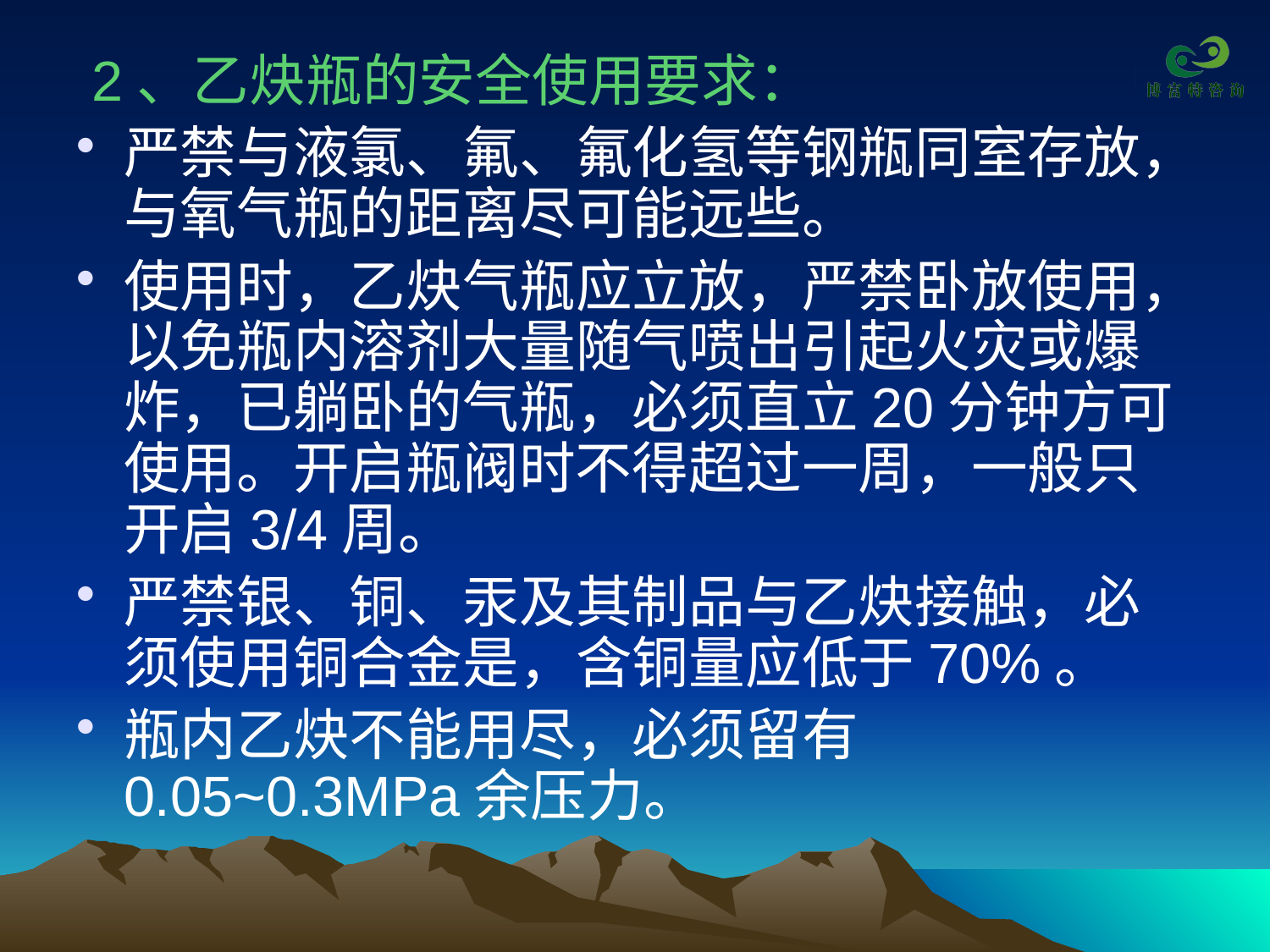

2、乙炔瓶的安全使用要求：
严禁与液氯、氟、氟化氢等钢瓶同室存放，与氧气瓶的距离尽可能远些。
使用时，乙炔气瓶应立放，严禁卧放使用，以免瓶内溶剂大量随气喷出引起火灾或爆炸，已躺卧的气瓶，必须直立20分钟方可使用。开启瓶阀时不得超过一周，一般只开启3/4周。
严禁银、铜、汞及其制品与乙炔接触，必须使用铜合金是，含铜量应低于70%。
瓶内乙炔不能用尽，必须留有0.05~0.3MPa余压力。